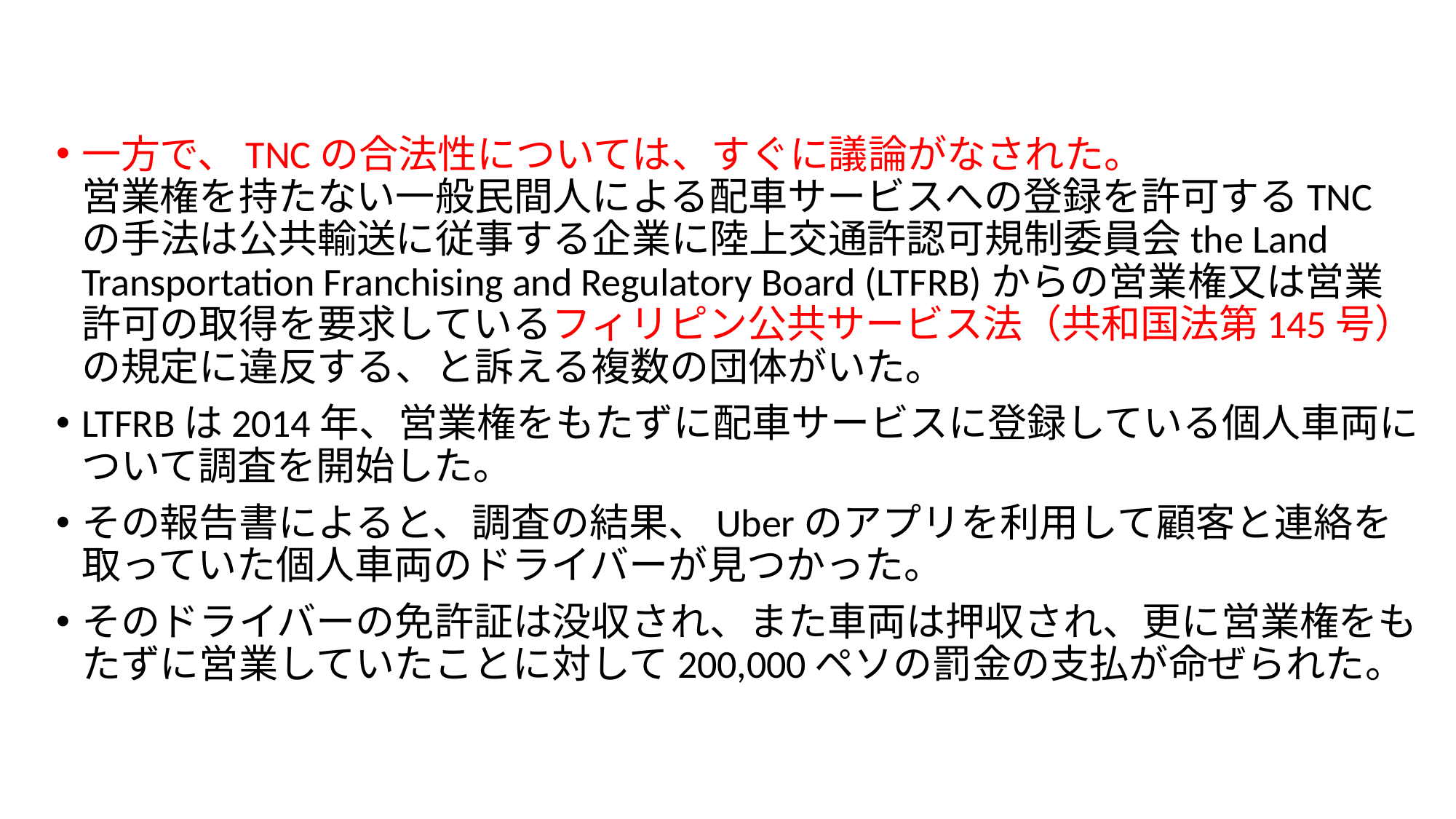

一方で、TNCの合法性については、すぐに議論がなされた。 
営業権を持たない一般民間人による配車サービスへの登録を許可するTNCの手法は公共輸送に従事する企業に陸上交通許認可規制委員会the Land Transportation Franchising and Regulatory Board (LTFRB)からの営業権又は営業許可の取得を要求しているフィリピン公共サービス法（共和国法第145号）の規定に違反する、と訴える複数の団体がいた。
LTFRBは2014年、営業権をもたずに配車サービスに登録している個人車両について調査を開始した。
その報告書によると、調査の結果、Uberのアプリを利用して顧客と連絡を取っていた個人車両のドライバーが見つかった。
そのドライバーの免許証は没収され、また車両は押収され、更に営業権をもたずに営業していたことに対して200,000ペソの罰金の支払が命ぜられた。